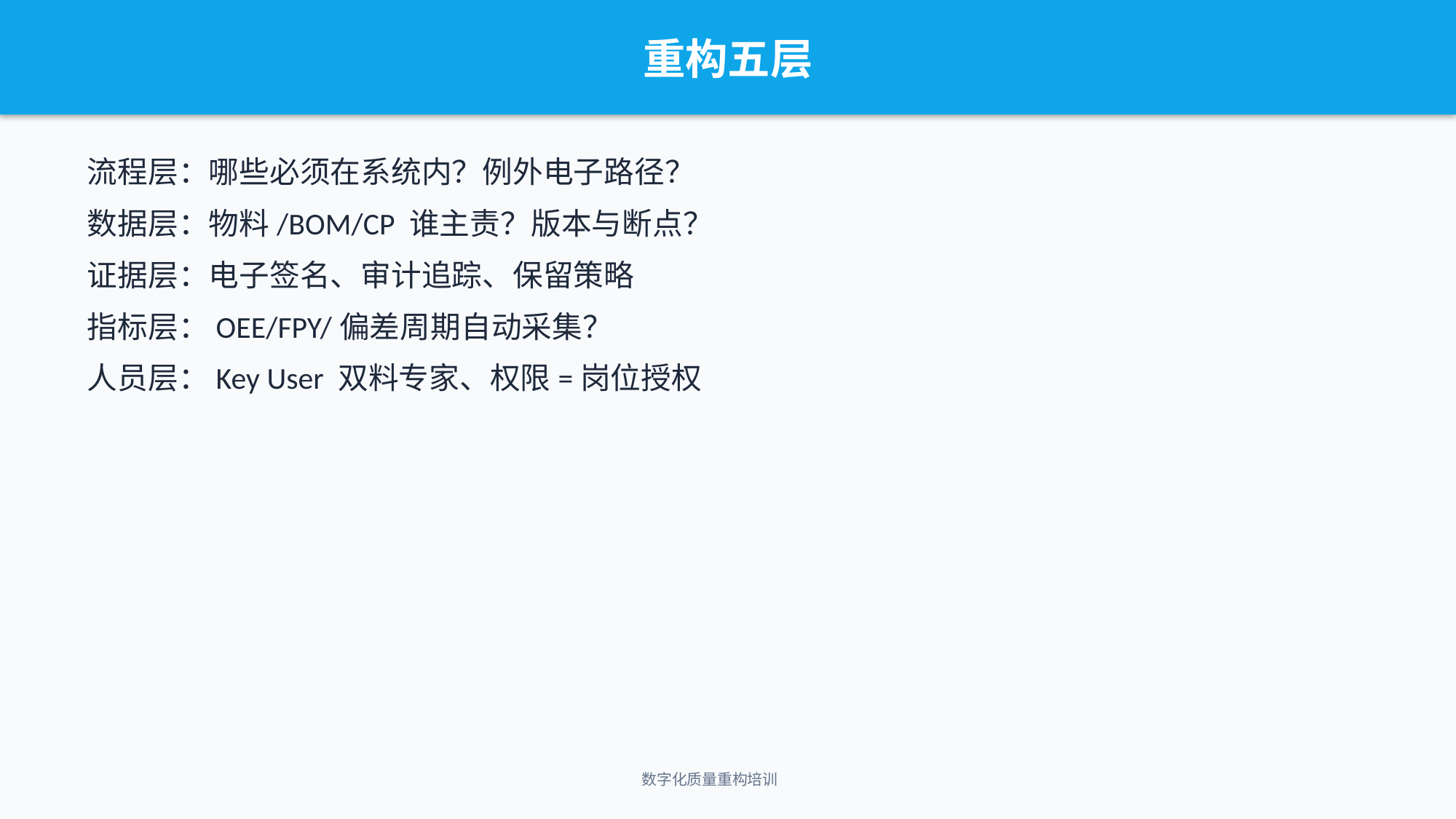

重构五层
流程层：哪些必须在系统内？例外电子路径？
数据层：物料/BOM/CP 谁主责？版本与断点？
证据层：电子签名、审计追踪、保留策略
指标层：OEE/FPY/偏差周期自动采集？
人员层：Key User 双料专家、权限=岗位授权
数字化质量重构培训